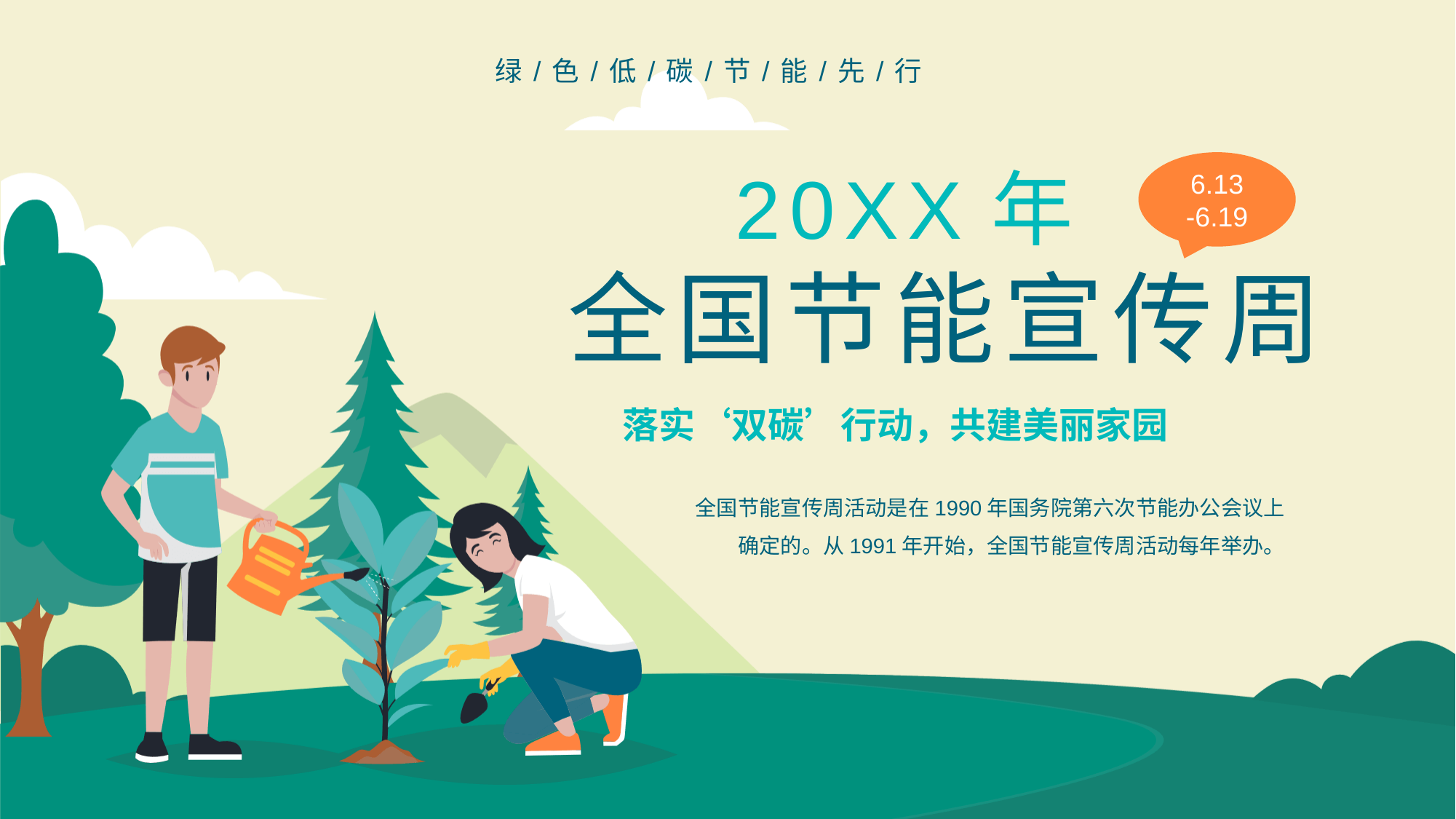

绿/色/低/碳/节/能/先/行
20XX年
全国节能宣传周
6.13
-6.19
落实‘双碳’行动，共建美丽家园
全国节能宣传周活动是在1990年国务院第六次节能办公会议上确定的。从1991年开始，全国节能宣传周活动每年举办。